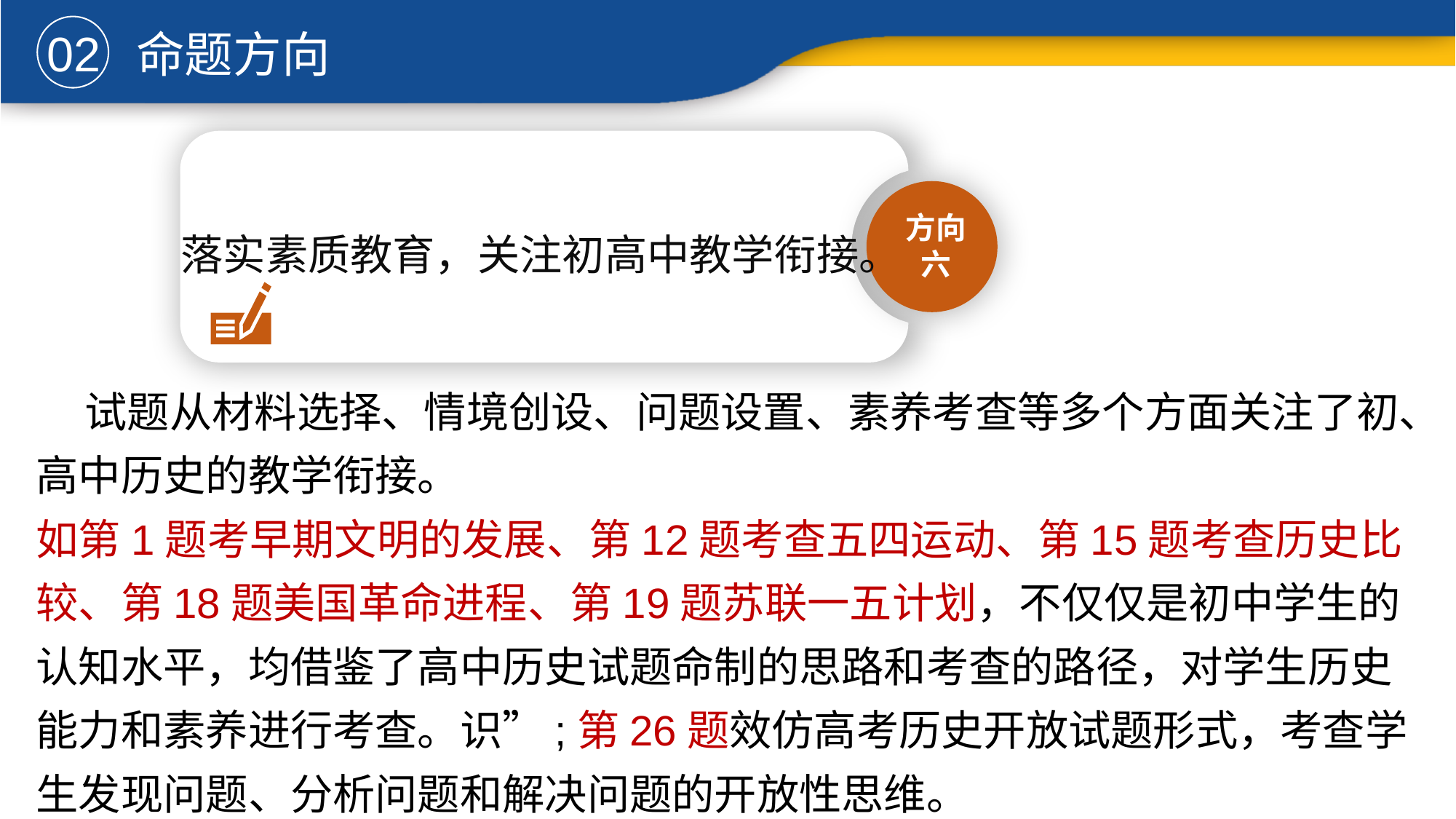

02
命题方向

落实素质教育，关注初高中教学衔接。
方向六

    试题从材料选择、情境创设、问题设置、素养考查等多个方面关注了初、高中历史的教学衔接。
如第1题考早期文明的发展、第12题考查五四运动、第15题考查历史比较、第18题美国革命进程、第19题苏联一五计划，不仅仅是初中学生的认知水平，均借鉴了高中历史试题命制的思路和考查的路径，对学生历史能力和素养进行考查。识”;第26题效仿高考历史开放试题形式，考查学生发现问题、分析问题和解决问题的开放性思维。